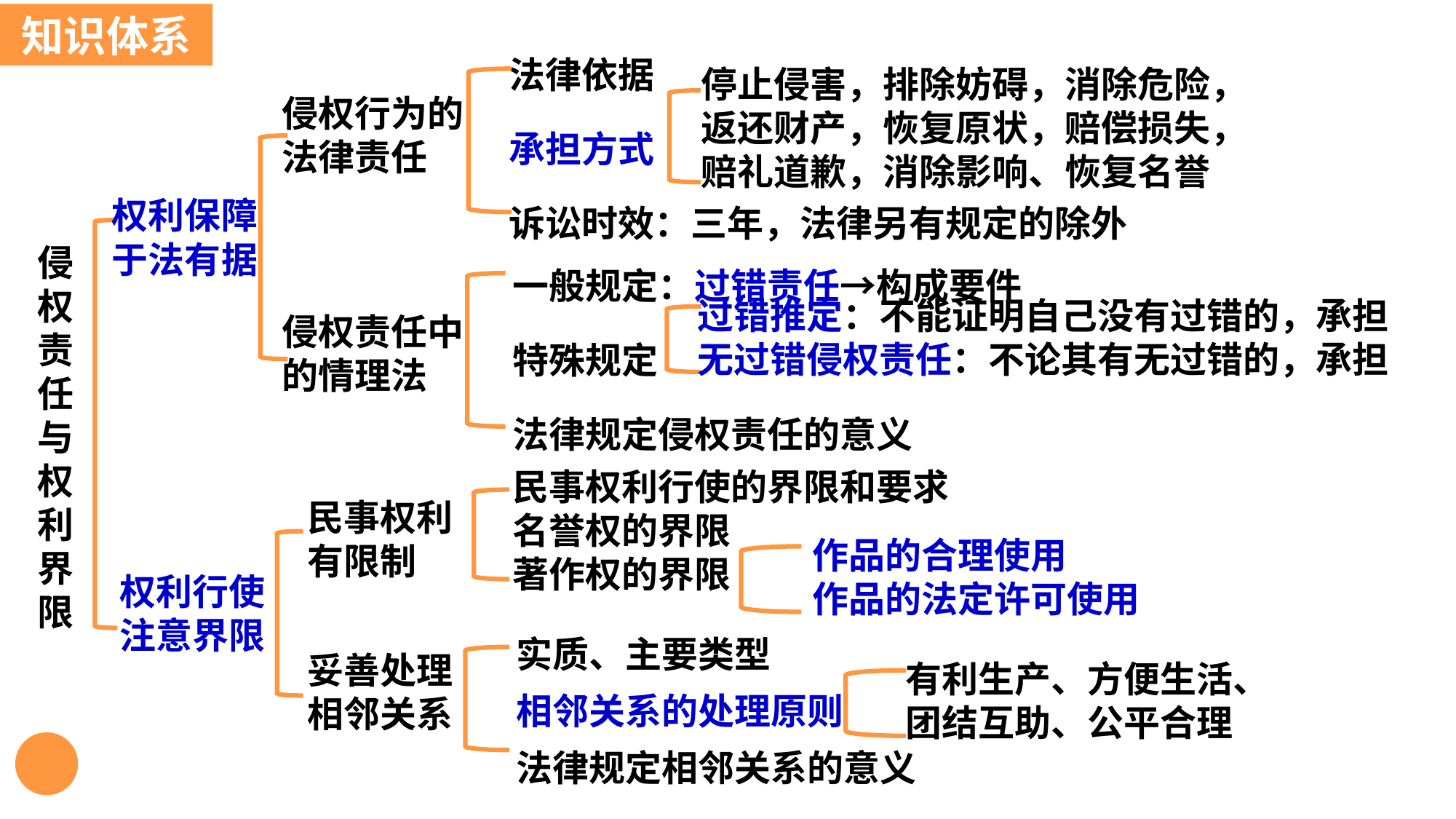

知识体系
法律依据
承担方式
诉讼时效：三年，法律另有规定的除外

侵权行为的法律责任

侵权责任中的情理法

权利保障于法有据

侵权责任与权利界限

民事权利有限制

妥善处理相邻关系

权利行使注意界限

停止侵害，排除妨碍，消除危险，返还财产，恢复原状，赔偿损失，赔礼道歉，消除影响、恢复名誉
一般规定：过错责任→构成要件
特殊规定
法律规定侵权责任的意义
过错推定：不能证明自己没有过错的，承担
无过错侵权责任：不论其有无过错的，承担

民事权利行使的界限和要求
名誉权的界限
著作权的界限
实质、主要类型
相邻关系的处理原则
法律规定相邻关系的意义
作品的合理使用
作品的法定许可使用

有利生产、方便生活、团结互助、公平合理